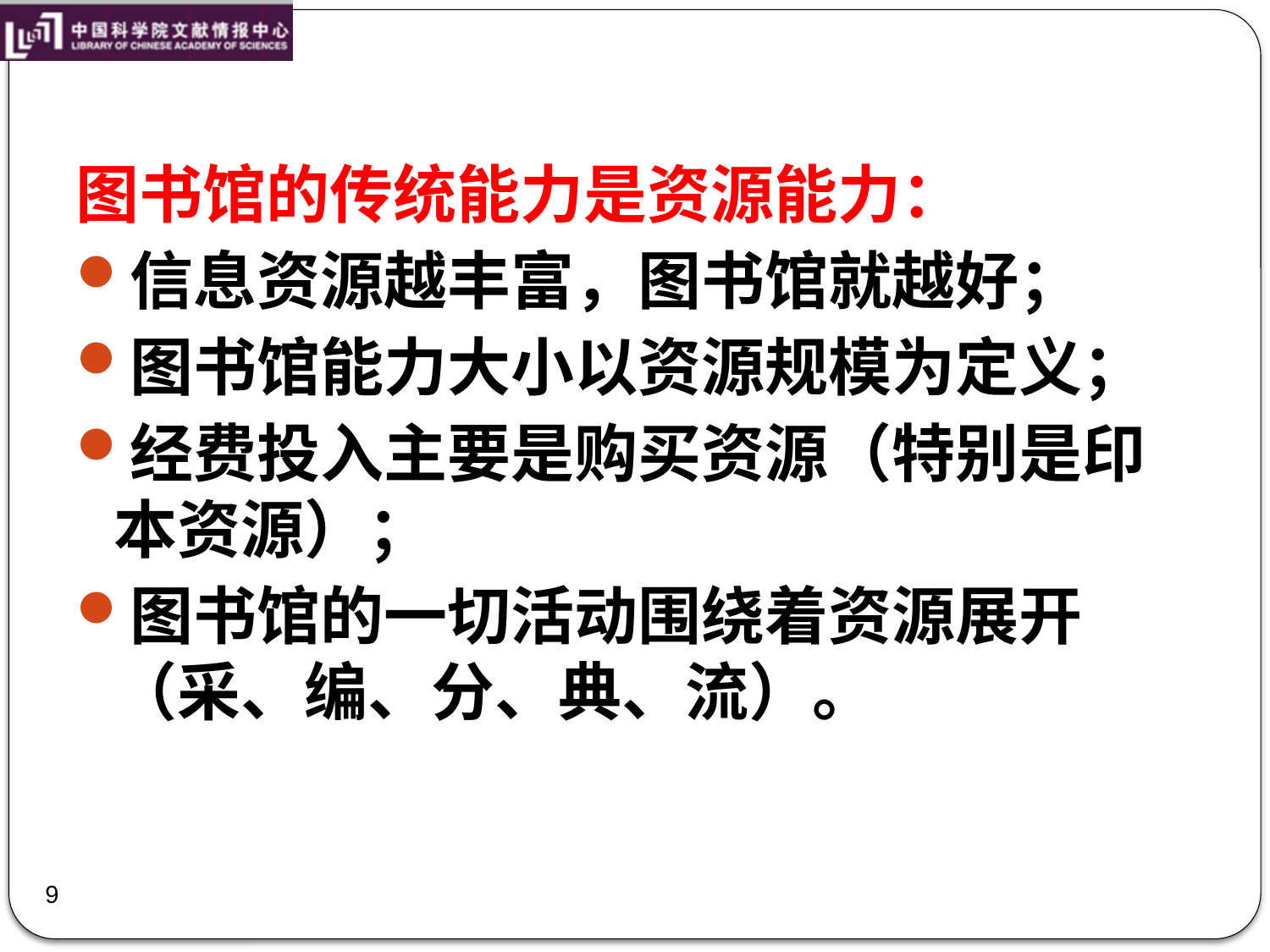

图书馆的传统能力是资源能力：
信息资源越丰富，图书馆就越好；
图书馆能力大小以资源规模为定义；
经费投入主要是购买资源（特别是印本资源）；
图书馆的一切活动围绕着资源展开（采、编、分、典、流）。
9